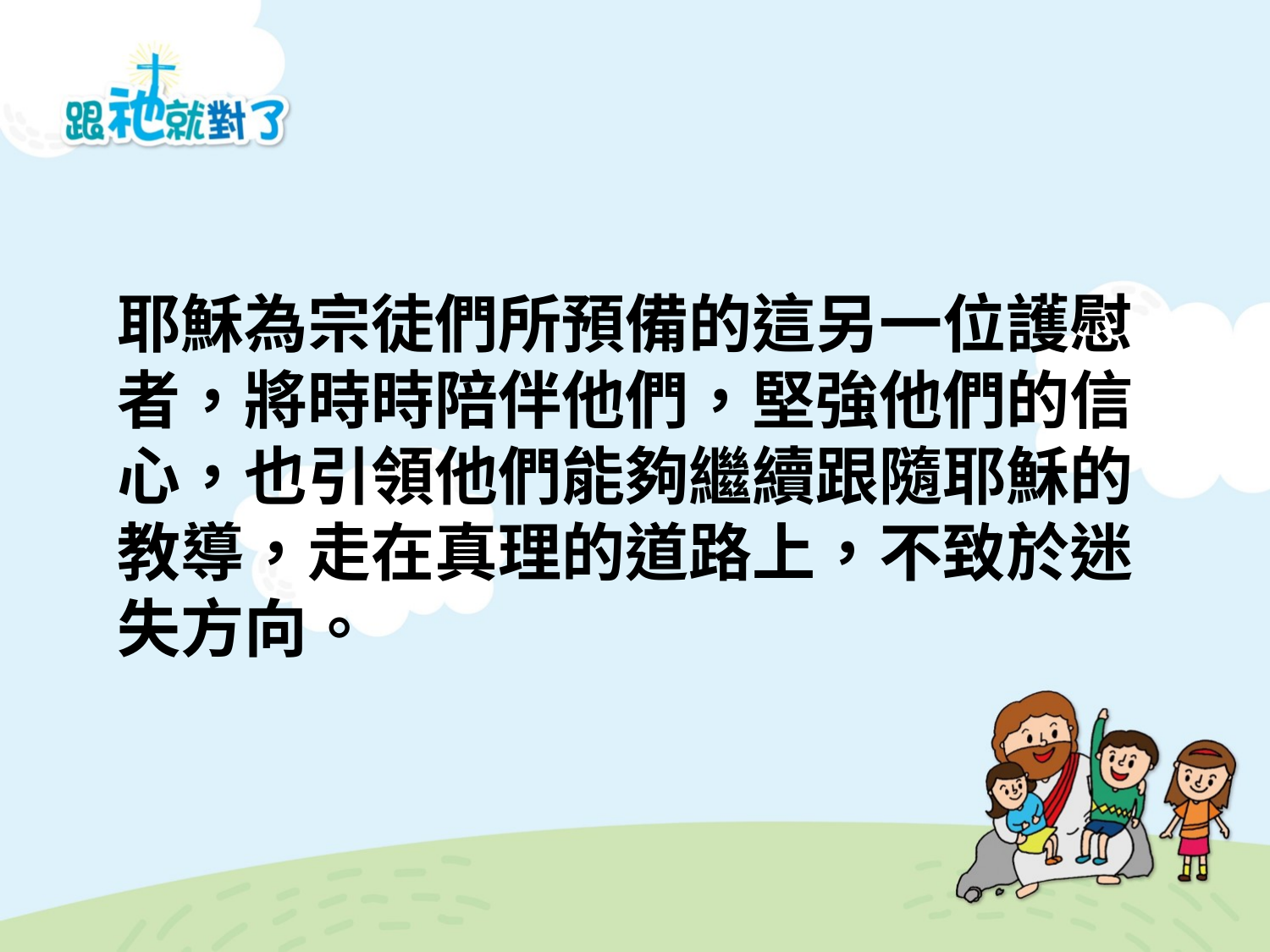

耶穌為宗徒們所預備的這另一位護慰者，將時時陪伴他們，堅強他們的信心，也引領他們能夠繼續跟隨耶穌的教導，走在真理的道路上，不致於迷失方向。